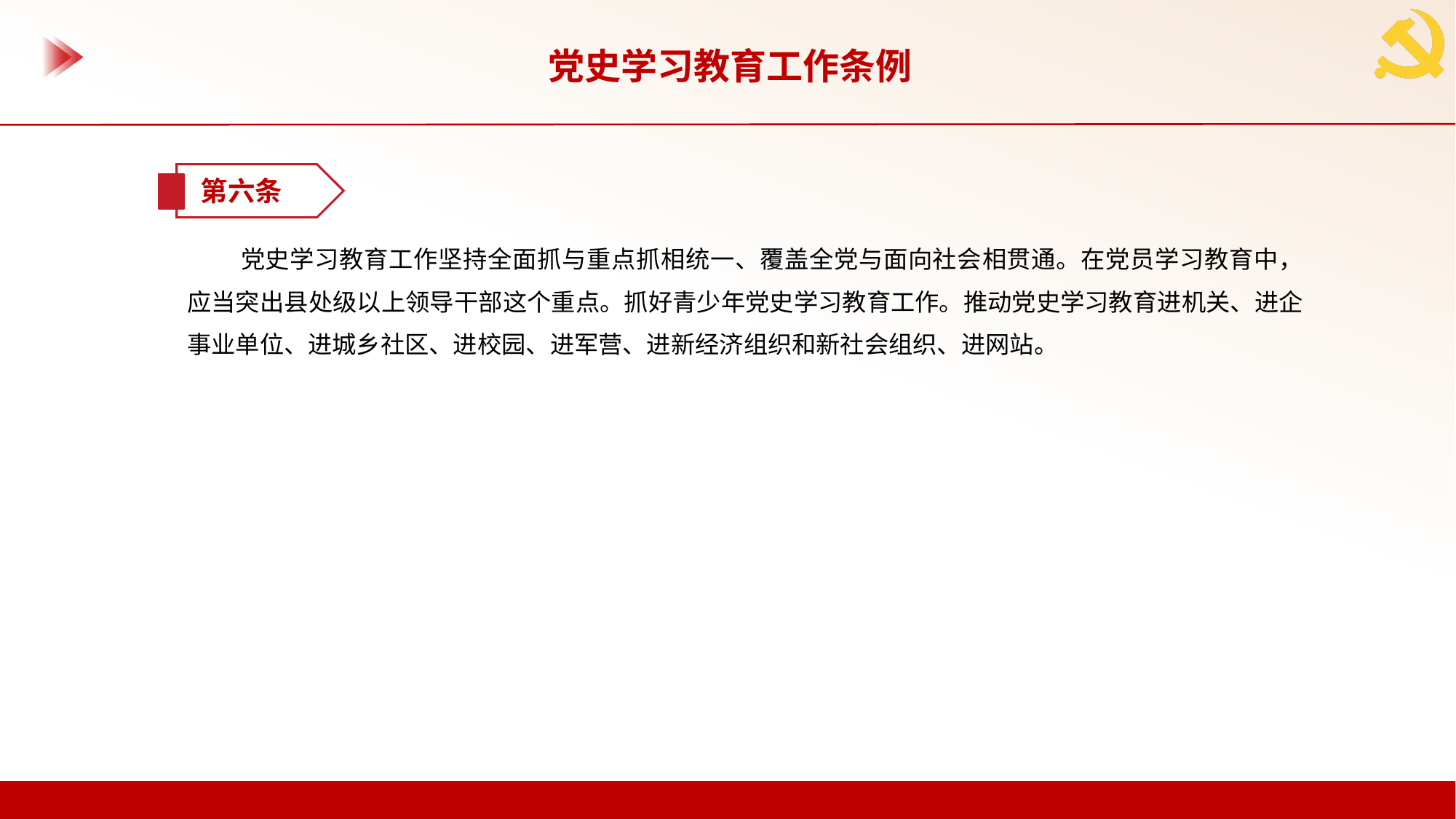

党史学习教育工作条例

第六条

党史学习教育工作坚持全面抓与重点抓相统一、覆盖全党与面向社会相贯通。在党员学习教育中，应当突出县处级以上领导干部这个重点。抓好青少年党史学习教育工作。推动党史学习教育进机关、进企事业单位、进城乡社区、进校园、进军营、进新经济组织和新社会组织、进网站。